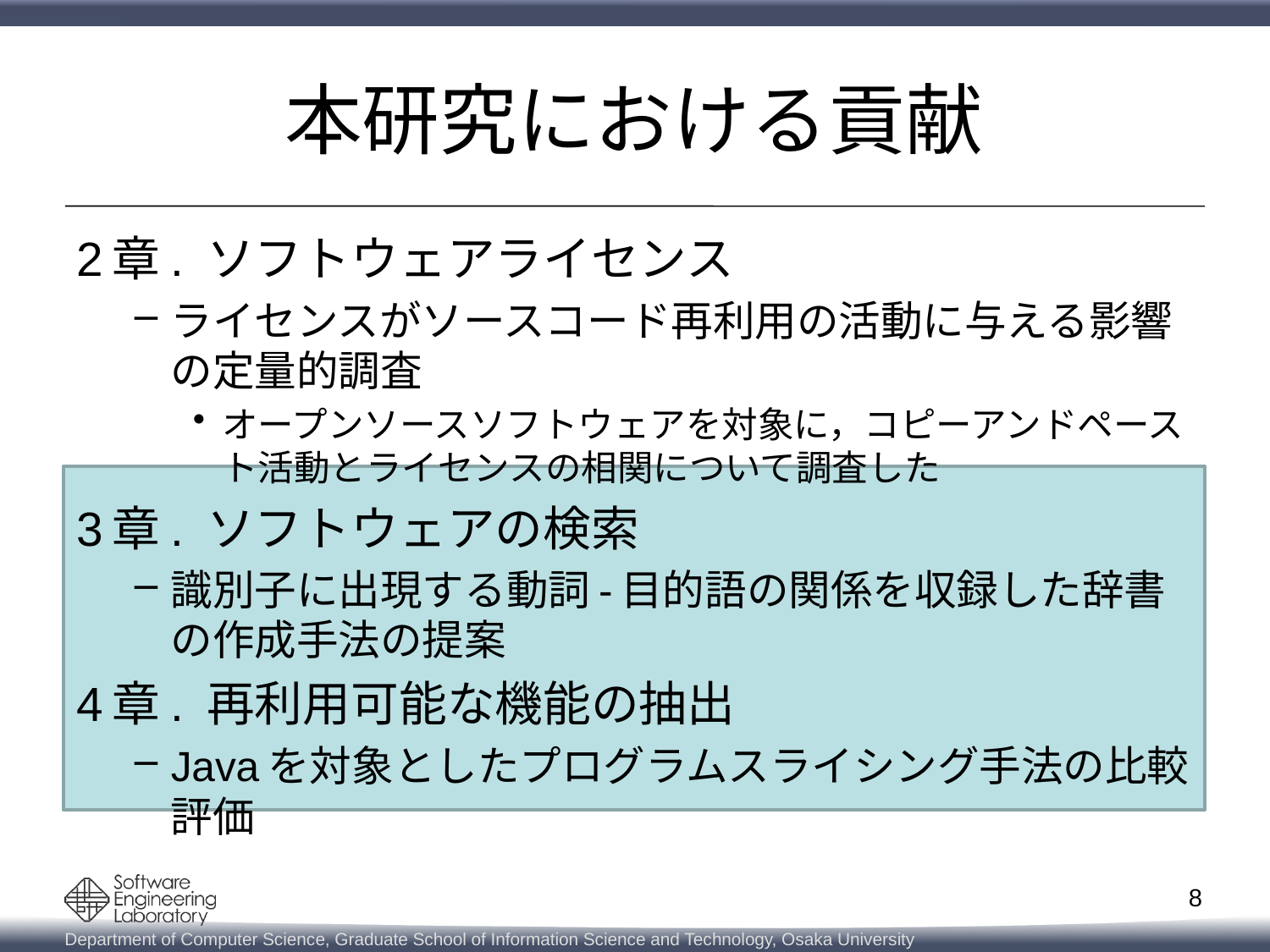

# 本研究における貢献
2章. ソフトウェアライセンス
ライセンスがソースコード再利用の活動に与える影響の定量的調査
オープンソースソフトウェアを対象に，コピーアンドペースト活動とライセンスの相関について調査した
3章. ソフトウェアの検索
識別子に出現する動詞-目的語の関係を収録した辞書の作成手法の提案
4章. 再利用可能な機能の抽出
Javaを対象としたプログラムスライシング手法の比較評価

8